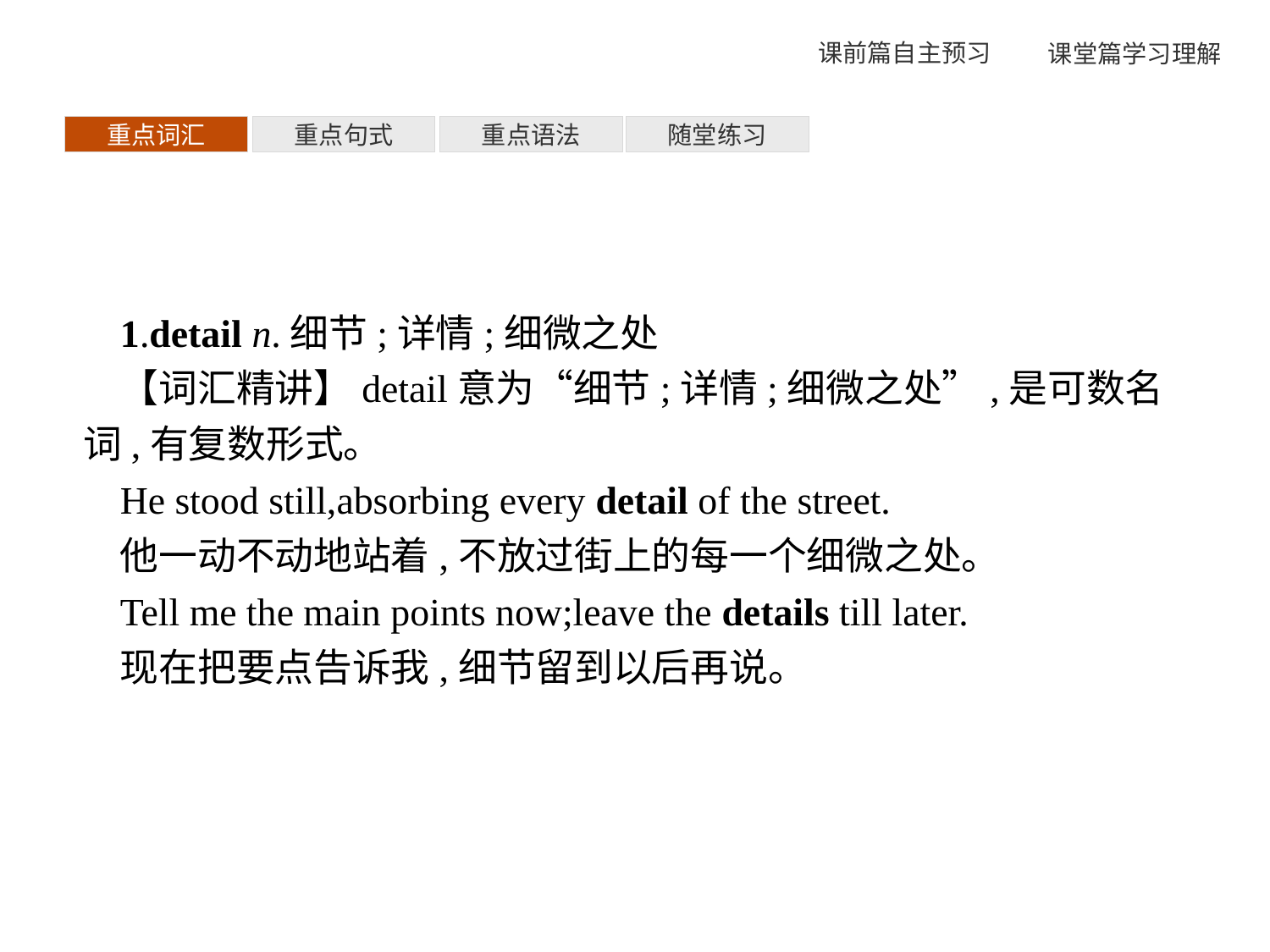

重点词汇
重点句式
重点语法
随堂练习
1.detail n.细节;详情;细微之处
【词汇精讲】detail意为“细节;详情;细微之处”,是可数名词,有复数形式。
He stood still,absorbing every detail of the street.
他一动不动地站着,不放过街上的每一个细微之处。
Tell me the main points now;leave the details till later.
现在把要点告诉我,细节留到以后再说。